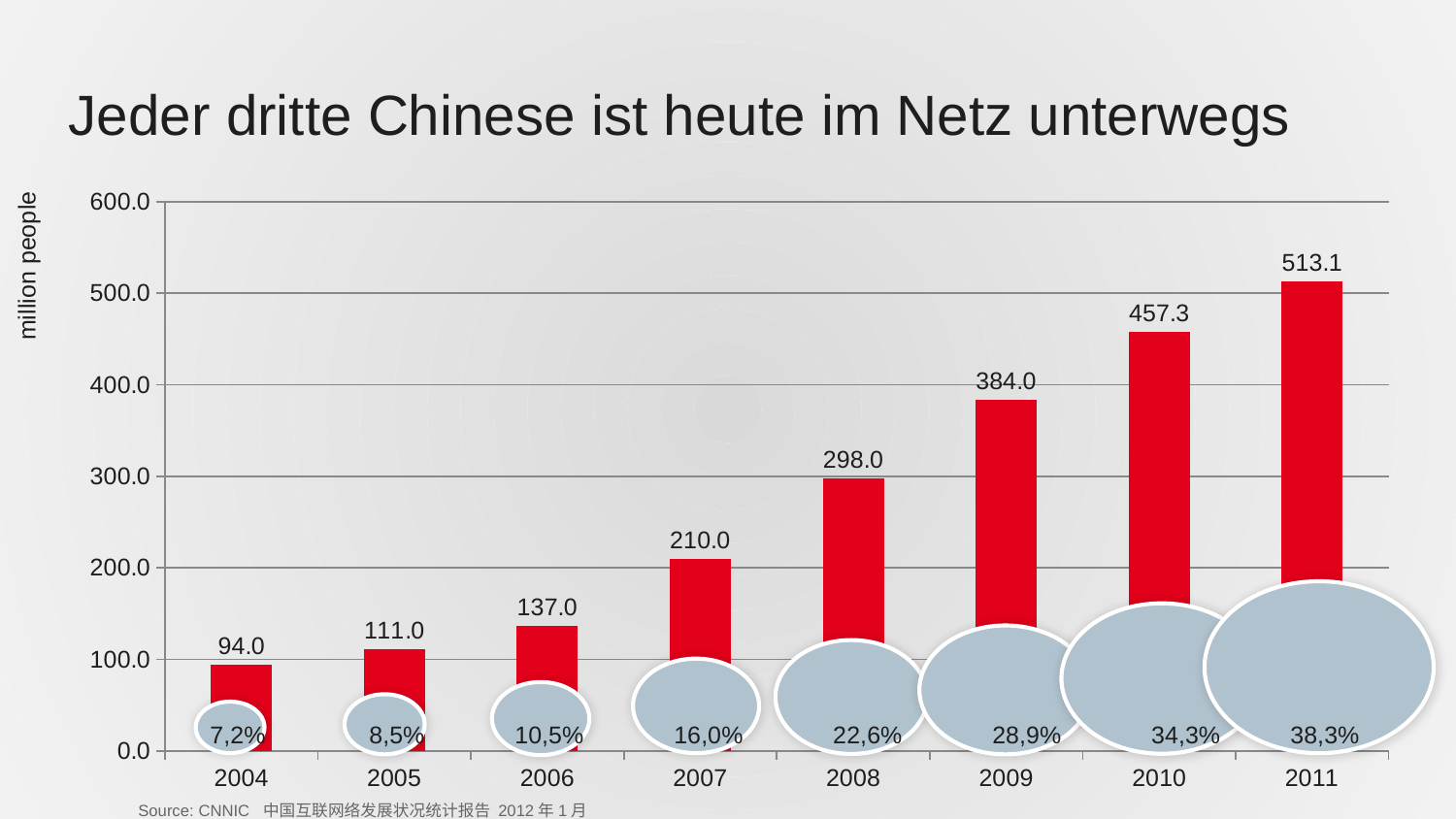

# Jeder dritte Chinese ist heute im Netz unterwegs

### Chart

| Category | Column1 |
|---|---|
| 2004 | 94.0 |
| 2005 | 111.0 |
| 2006 | 137.0 |
| 2007 | 210.0 |
| 2008 | 298.0 |
| 2009 | 384.0 |
| 2010 | 457.3 |
| 2011 | 513.1 |
 million people

7,2% 	  8,5%	  10,5%	    16,0%	      22,6%	        28,9%	          34,3%	         38,3%
Source: CNNIC  中国互联网络发展状况统计报告 2012年1月